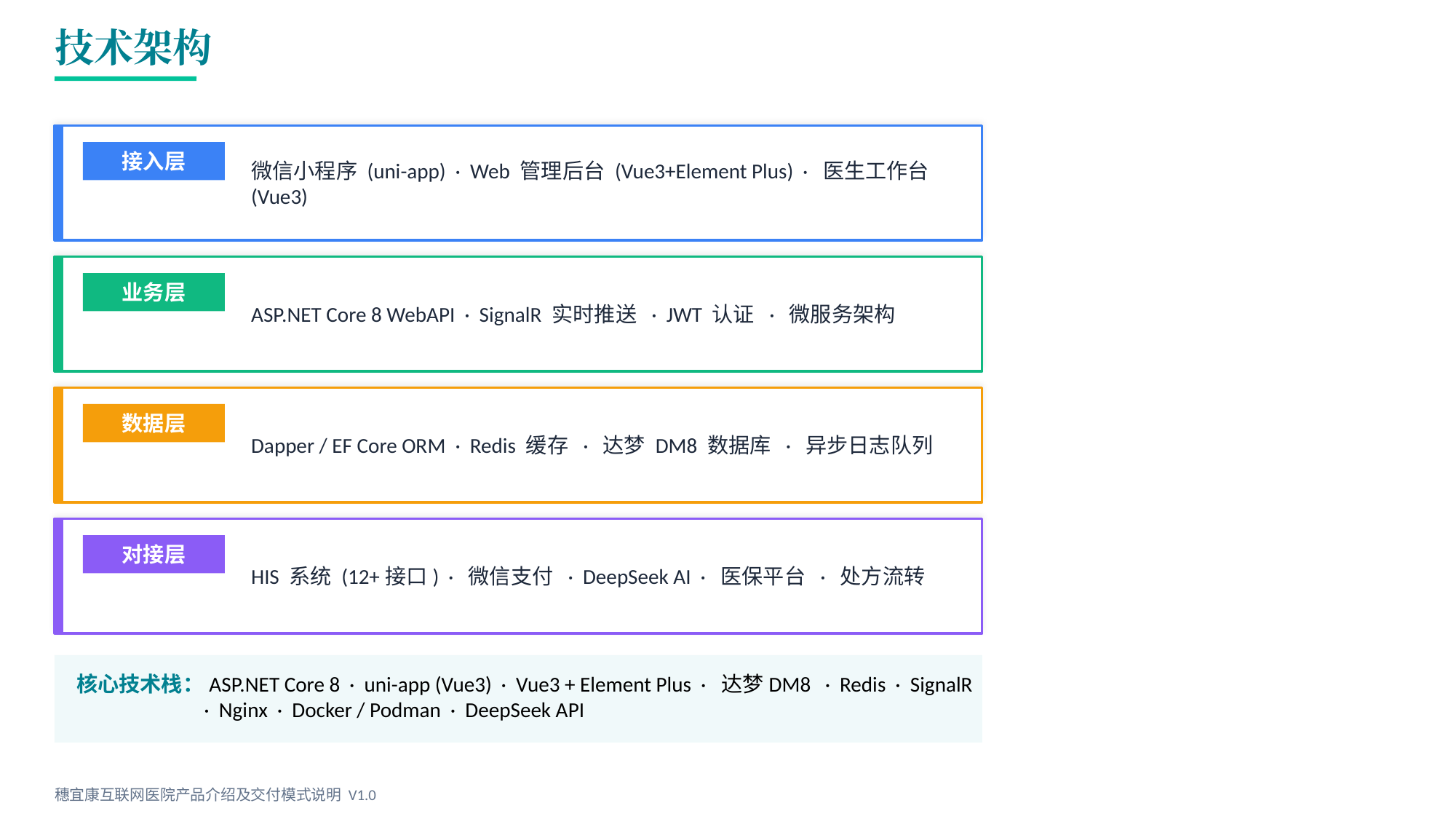

技术架构

接入层
微信小程序 (uni-app)  ·  Web 管理后台 (Vue3+Element Plus)  ·  医生工作台 (Vue3)

业务层
ASP.NET Core 8 WebAPI  ·  SignalR 实时推送  ·  JWT 认证  ·  微服务架构

数据层
Dapper / EF Core ORM  ·  Redis 缓存  ·  达梦 DM8 数据库  ·  异步日志队列

对接层
HIS 系统 (12+接口)  ·  微信支付  ·  DeepSeek AI  ·  医保平台  ·  处方流转

核心技术栈：ASP.NET Core 8  ·  uni-app (Vue3)  ·  Vue3 + Element Plus  ·  达梦DM8   ·  Redis  ·  SignalR
                           ·  Nginx  ·  Docker / Podman  ·  DeepSeek API
穗宜康互联网医院产品介绍及交付模式说明 V1.0